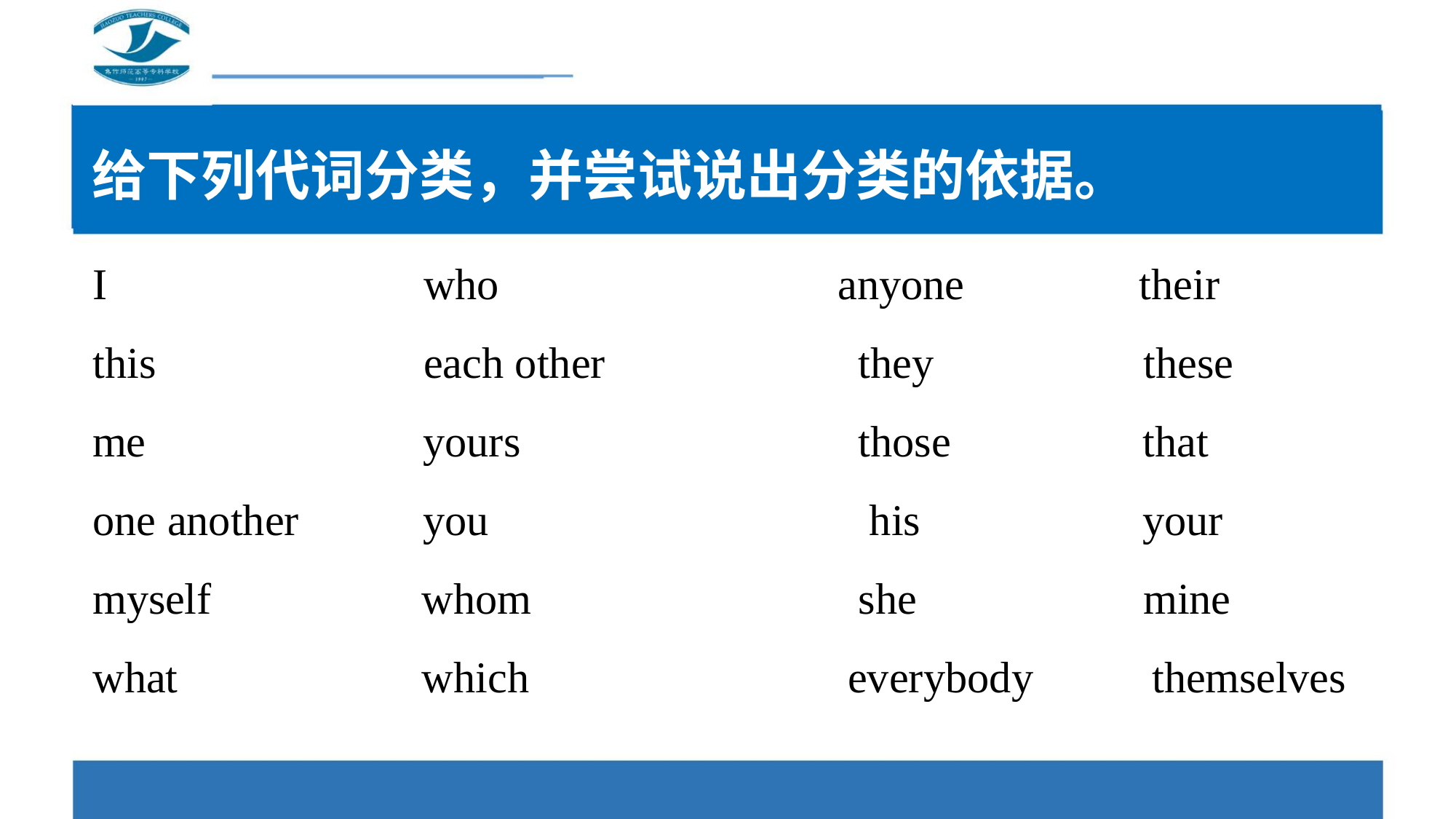

给下列代词分类，并尝试说出分类的依据。
I
who
anyone
they
their
this
each other
yours
you
these
me
those
his
that
one another
myself
what
your
whom
which
she
mine
everybody
themselves